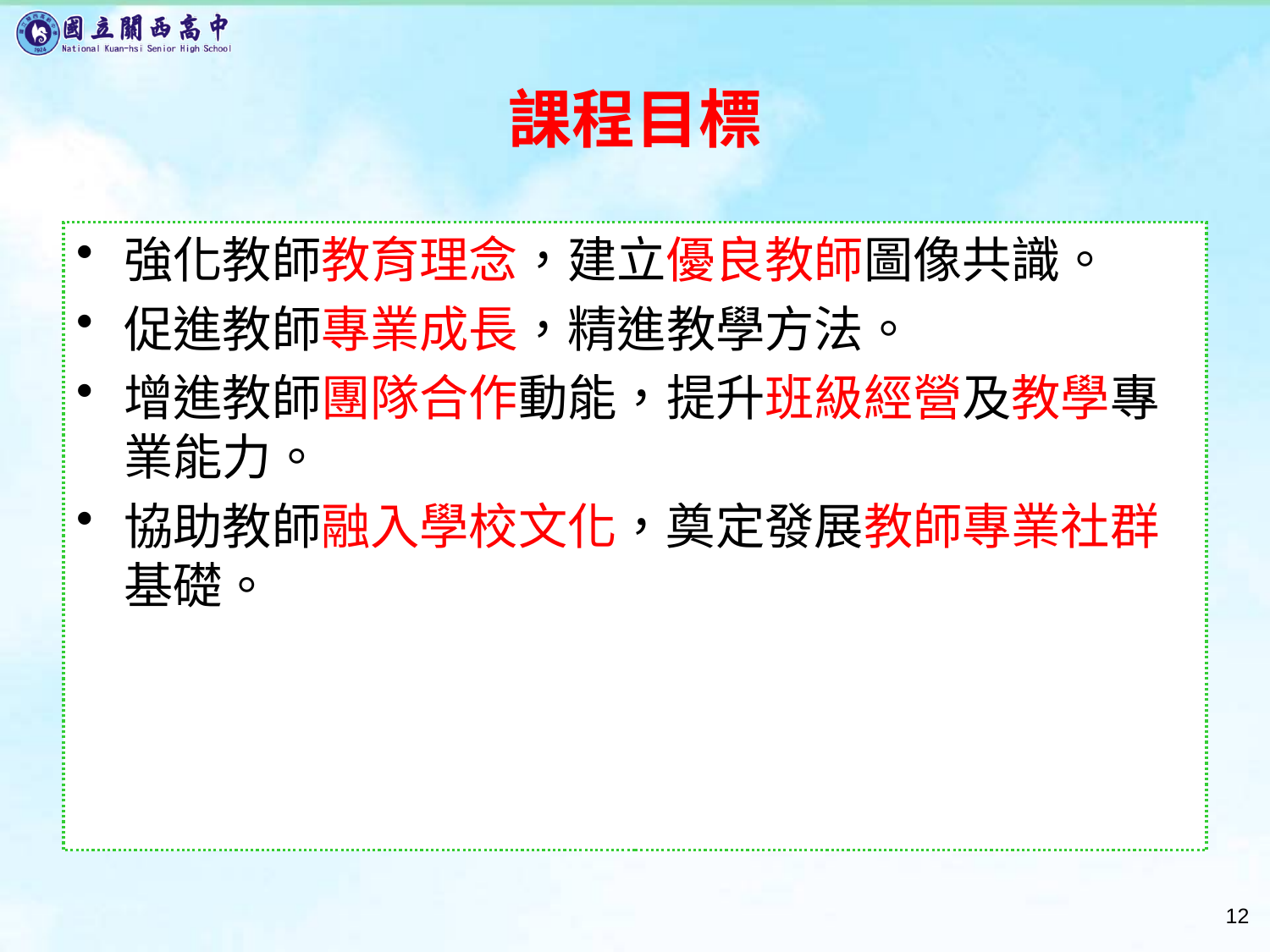

# 課程目標
強化教師教育理念，建立優良教師圖像共識。
促進教師專業成長，精進教學方法。
增進教師團隊合作動能，提升班級經營及教學專業能力。
協助教師融入學校文化，奠定發展教師專業社群基礎。